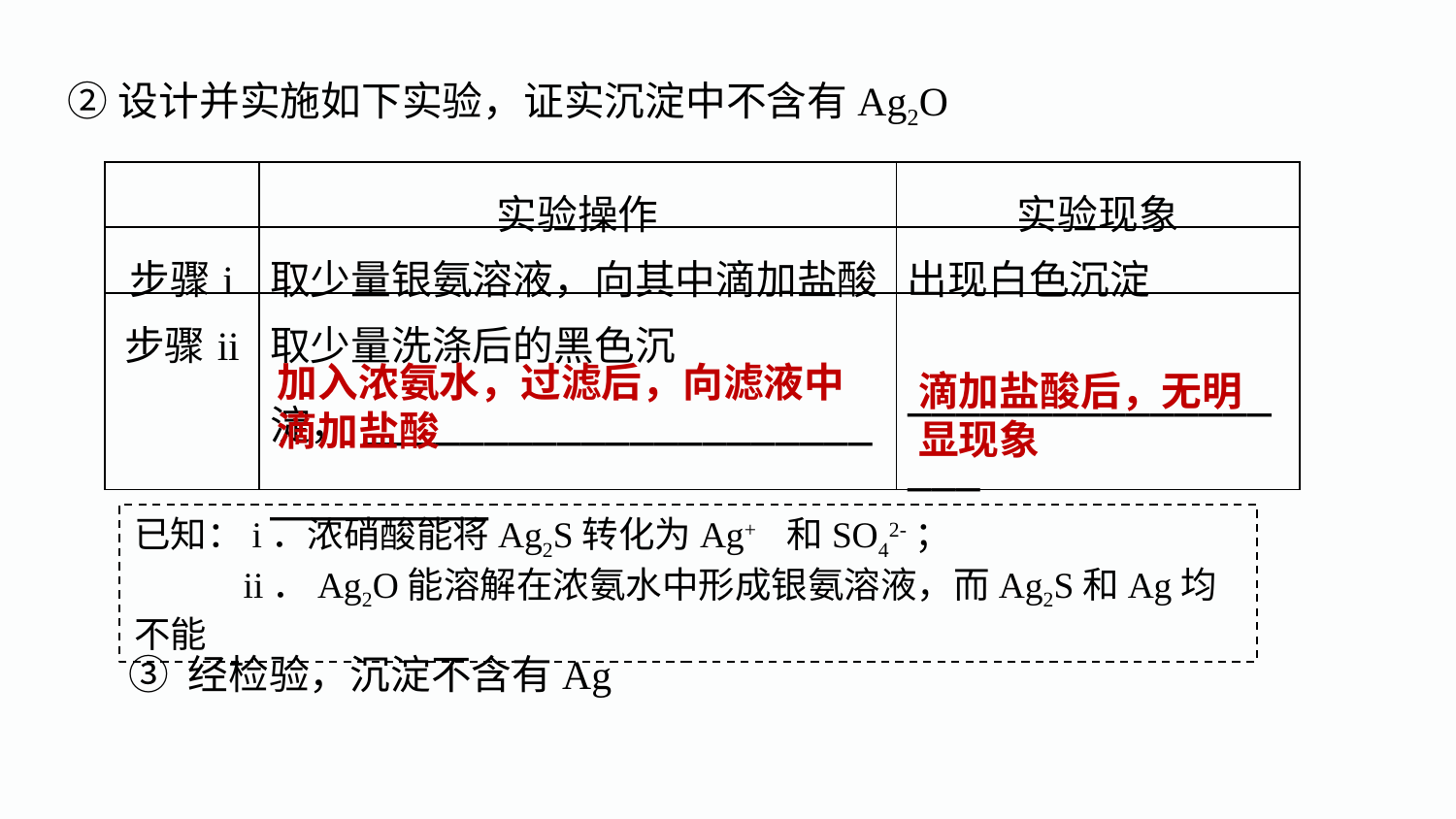

②设计并实施如下实验，证实沉淀中不含有Ag2O
|  | 实验操作 | 实验现象 |
| --- | --- | --- |
| 步骤i | 取少量银氨溶液，向其中滴加盐酸 | 出现白色沉淀 |
| 步骤ii | 取少量洗涤后的黑色沉淀，\_\_\_\_\_\_\_\_\_\_\_\_\_\_\_\_\_\_\_\_\_\_\_\_\_\_\_\_\_\_ | \_\_\_\_\_\_\_\_\_\_\_\_\_\_\_\_\_\_ |
加入浓氨水，过滤后，向滤液中滴加盐酸
滴加盐酸后，无明显现象
已知：i．浓硝酸能将Ag2S转化为Ag+ 和SO42-；
     ii．Ag2O能溶解在浓氨水中形成银氨溶液，而Ag2S和Ag均不能
③ 经检验，沉淀不含有Ag